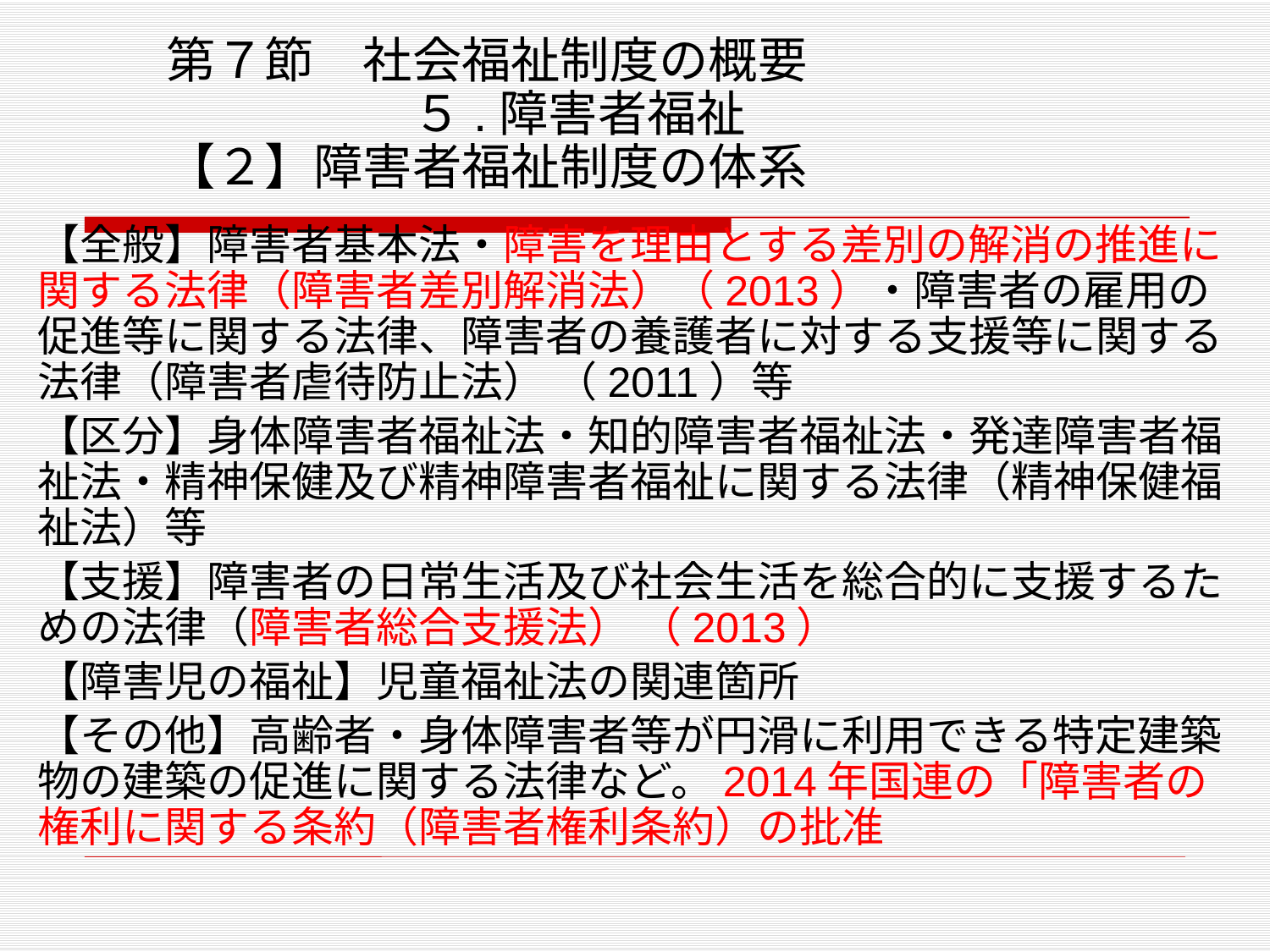

# 第７節　社会福祉制度の概要 　　　　　５.障害者福祉 【２】障害者福祉制度の体系
【全般】障害者基本法・障害を理由とする差別の解消の推進に関する法律（障害者差別解消法）（2013）・障害者の雇用の促進等に関する法律、障害者の養護者に対する支援等に関する法律（障害者虐待防止法） （2011）等
【区分】身体障害者福祉法・知的障害者福祉法・発達障害者福祉法・精神保健及び精神障害者福祉に関する法律（精神保健福祉法）等
【支援】障害者の日常生活及び社会生活を総合的に支援するための法律（障害者総合支援法） （2013）
【障害児の福祉】児童福祉法の関連箇所
【その他】高齢者・身体障害者等が円滑に利用できる特定建築物の建築の促進に関する法律など。2014年国連の「障害者の権利に関する条約（障害者権利条約）の批准